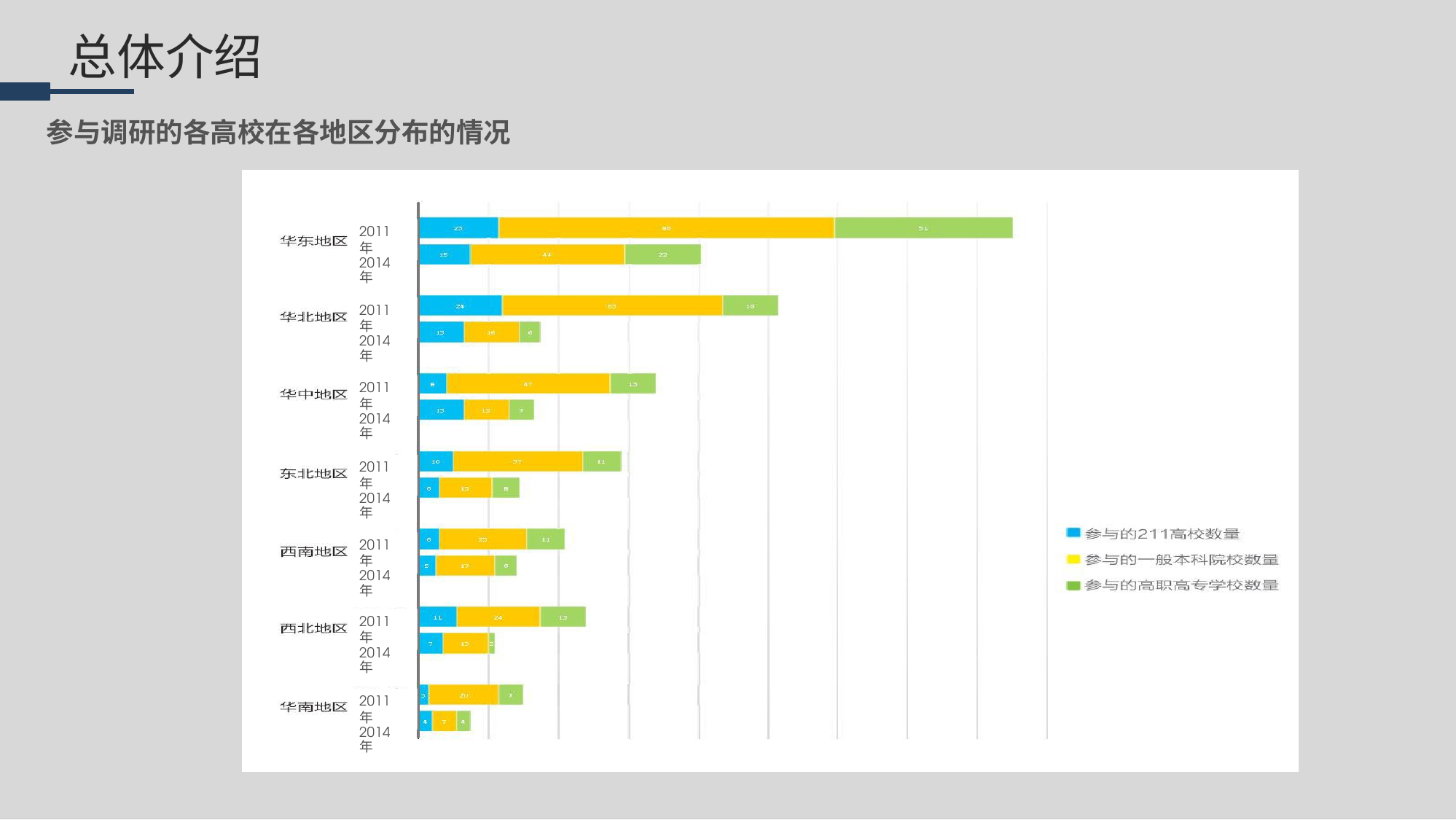

# 总体介绍
参与调研的各高校在各地区分布的情况

2011年
2014年

2011年
2014年

2011年
2014年

2011年
2014年

2011年
2014年

2011年
2014年

2011年
2014年